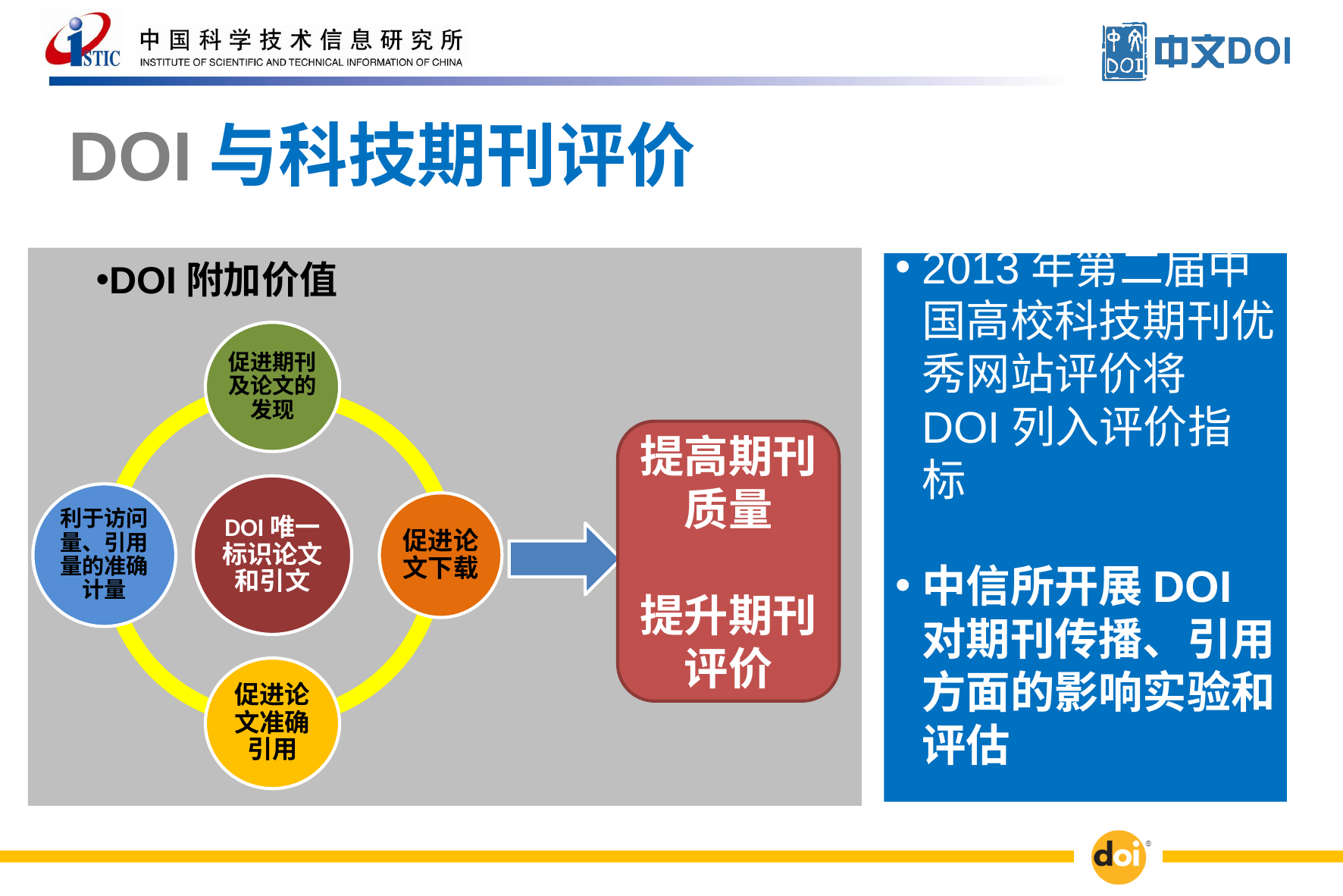

# DOI与科技期刊评价
DOI附加价值

2013年第二届中国高校科技期刊优秀网站评价将DOI列入评价指标

中信所开展DOI对期刊传播、引用方面的影响实验和评估

DOI唯一标识论文和引文
促进期刊及论文的发现
促进论文下载
促进论文准确引用
利于访问量、引用量的准确计量
提高期刊质量

提升期刊评价